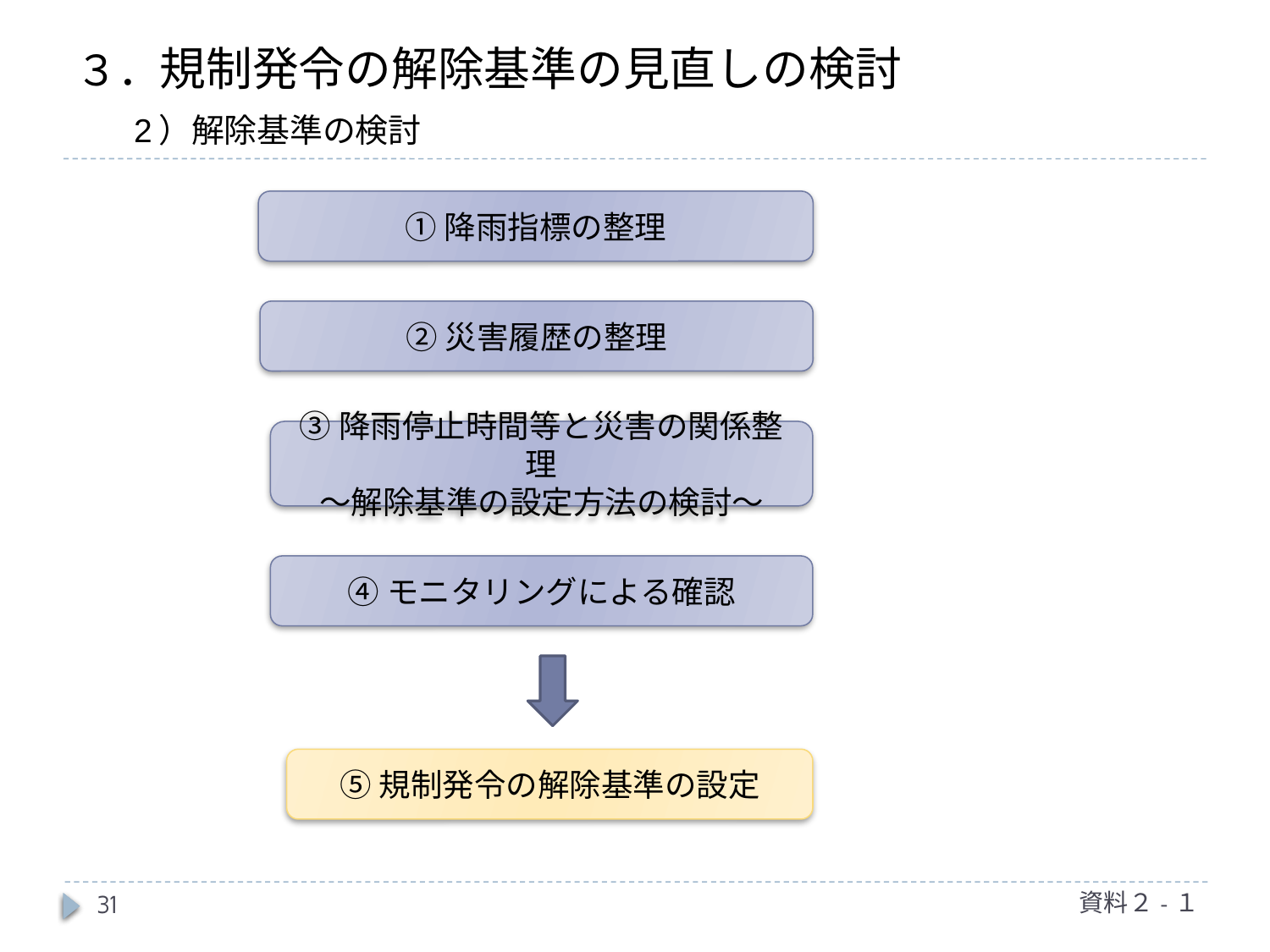

# ３．規制発令の解除基準の見直しの検討 　2）解除基準の検討
①降雨指標の整理
②災害履歴の整理
③降雨停止時間等と災害の関係整理
～解除基準の設定方法の検討～
④モニタリングによる確認

⑤規制発令の解除基準の設定
資料２-１
31